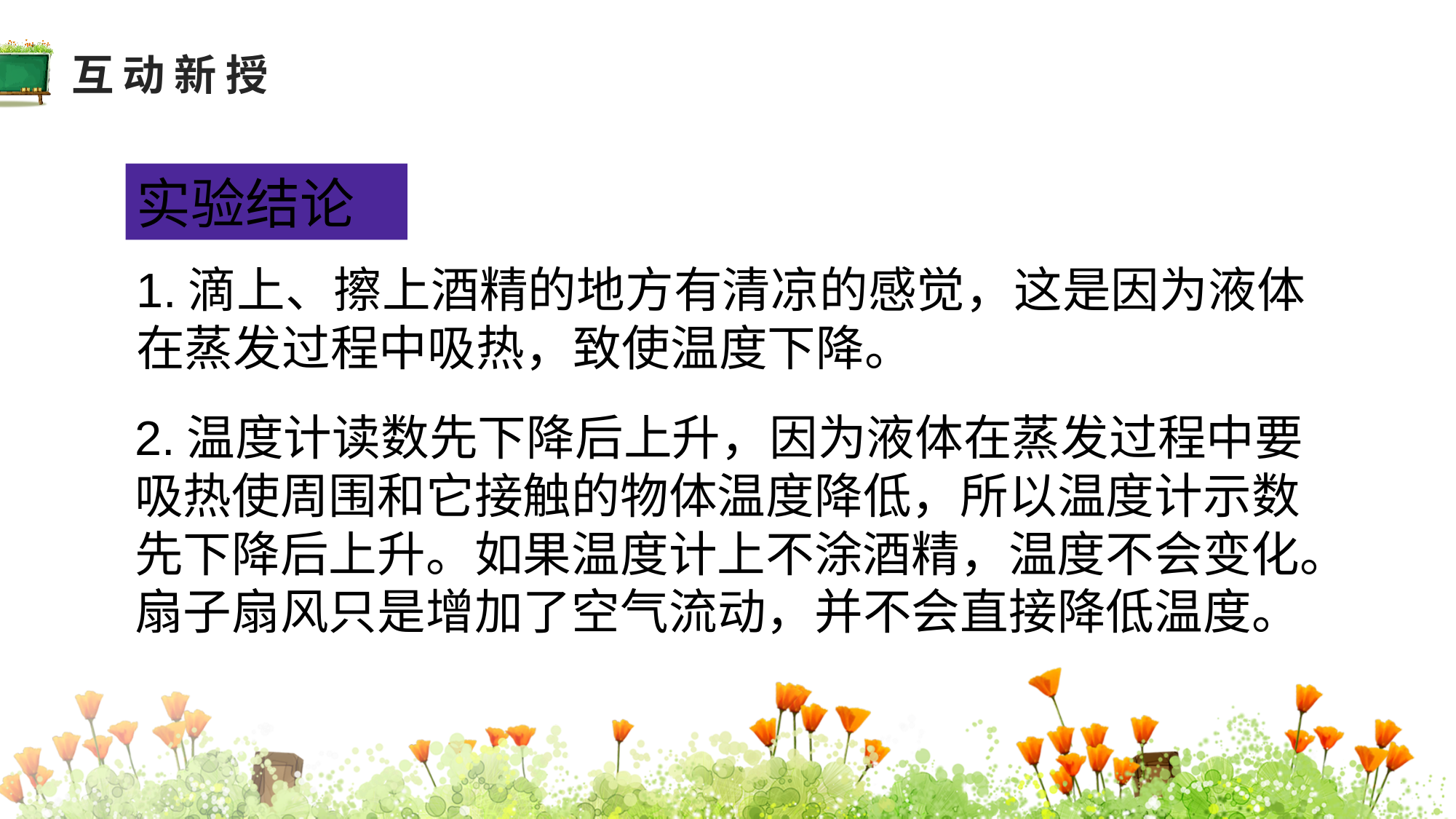

互动新授
实验结论
1.滴上、擦上酒精的地方有清凉的感觉，这是因为液体在蒸发过程中吸热，致使温度下降。
2.温度计读数先下降后上升，因为液体在蒸发过程中要吸热使周围和它接触的物体温度降低，所以温度计示数先下降后上升。如果温度计上不涂酒精，温度不会变化。扇子扇风只是增加了空气流动，并不会直接降低温度。